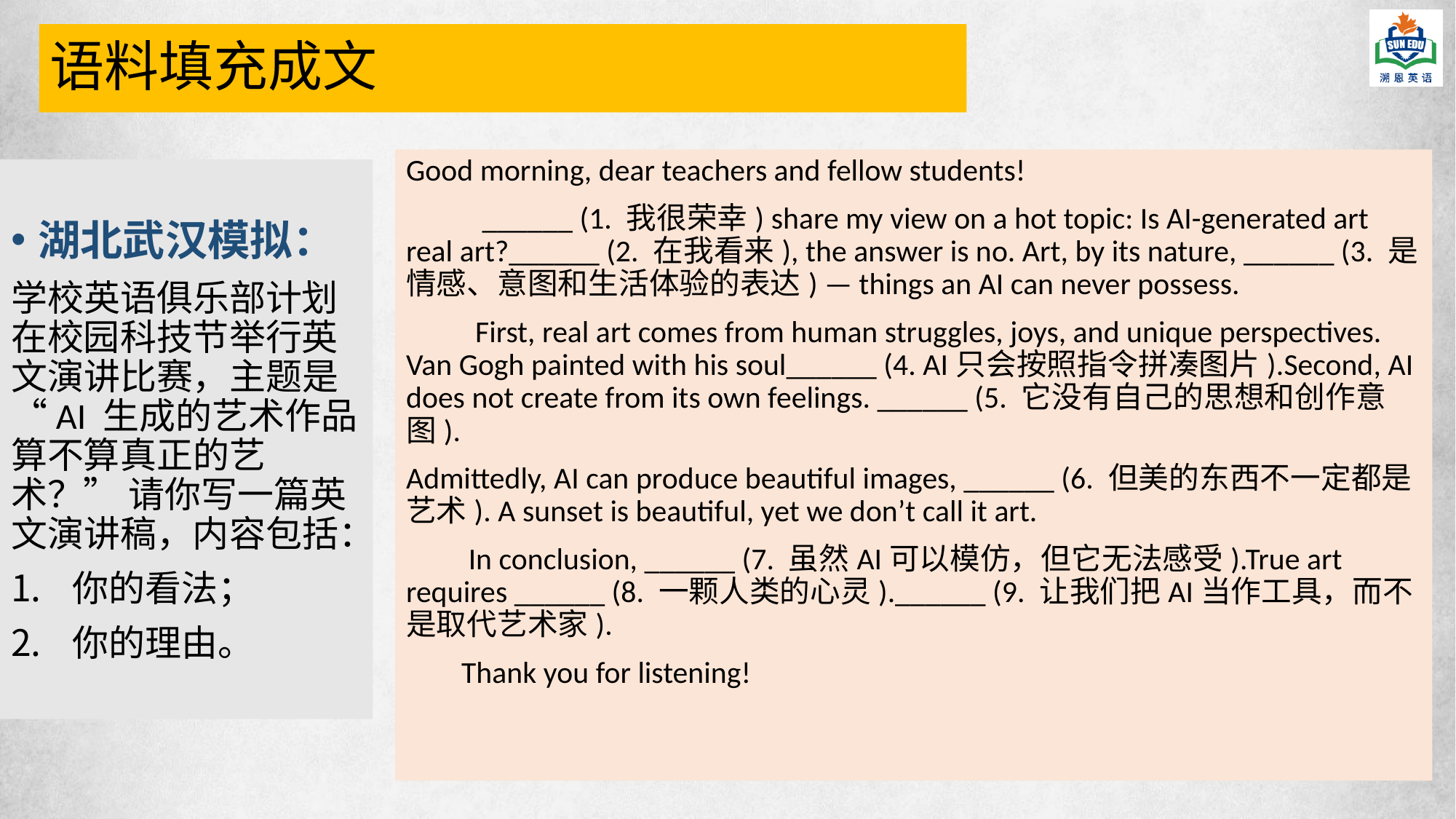

语料填充成文
Good morning, dear teachers and fellow students!
           ______ (1. 我很荣幸) share my view on a hot topic: Is AI-generated art real art?______ (2. 在我看来), the answer is no. Art, by its nature, ______ (3. 是情感、意图和生活体验的表达) — things an AI can never possess.
          First, real art comes from human struggles, joys, and unique perspectives. Van Gogh painted with his soul______ (4. AI只会按照指令拼凑图片).Second, AI does not create from its own feelings. ______ (5. 它没有自己的思想和创作意图).
Admittedly, AI can produce beautiful images, ______ (6. 但美的东西不一定都是艺术). A sunset is beautiful, yet we don’t call it art.
         In conclusion, ______ (7. 虽然AI可以模仿，但它无法感受).True art requires ______ (8. 一颗人类的心灵).______ (9. 让我们把AI当作工具，而不是取代艺术家).
        Thank you for listening!

湖北武汉模拟：
学校英语俱乐部计划在校园科技节举行英文演讲比赛，主题是 “AI 生成的艺术作品算不算真正的艺术？” 请你写一篇英文演讲稿，内容包括：
你的看法；
你的理由。